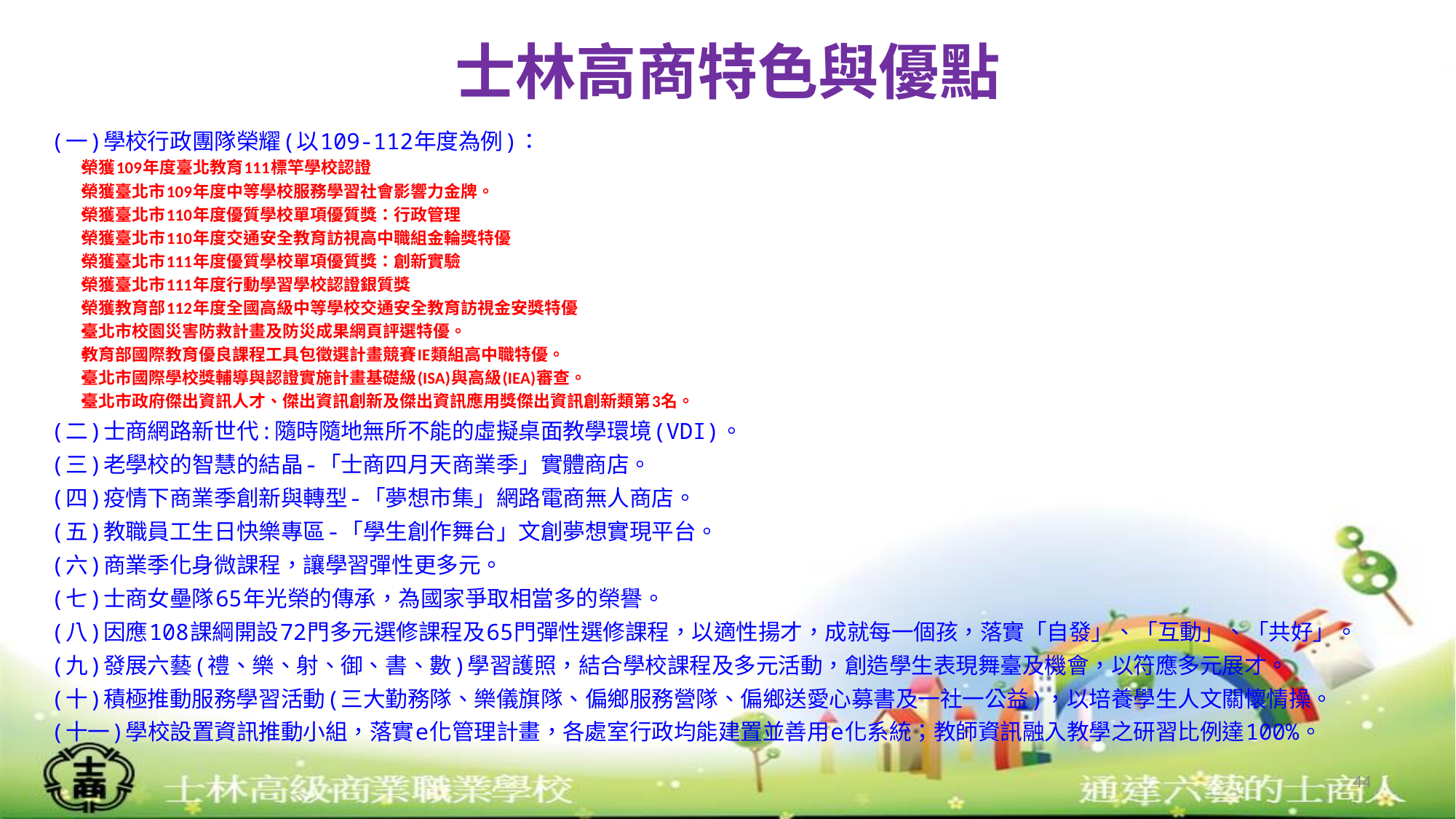

# 士林高商特色與優點
(一)學校行政團隊榮耀(以109-112年度為例)：
榮獲109年度臺北教育111標竿學校認證
榮獲臺北市109年度中等學校服務學習社會影響力金牌。
榮獲臺北市110年度優質學校單項優質獎：行政管理
榮獲臺北市110年度交通安全教育訪視高中職組金輪獎特優
榮獲臺北市111年度優質學校單項優質獎：創新實驗
榮獲臺北市111年度行動學習學校認證銀質獎
榮獲教育部112年度全國高級中等學校交通安全教育訪視金安獎特優
臺北市校園災害防救計畫及防災成果網頁評選特優。
教育部國際教育優良課程工具包徵選計畫競賽IE類組高中職特優。
臺北市國際學校獎輔導與認證實施計畫基礎級(ISA)與高級(IEA)審查。
臺北市政府傑出資訊人才、傑出資訊創新及傑出資訊應用獎傑出資訊創新類第3名。
(二)士商網路新世代:隨時隨地無所不能的虛擬桌面教學環境(VDI)。
(三)老學校的智慧的結晶-「士商四月天商業季」實體商店。
(四)疫情下商業季創新與轉型-「夢想市集」網路電商無人商店。
(五)教職員工生日快樂專區-「學生創作舞台」文創夢想實現平台。
(六)商業季化身微課程，讓學習彈性更多元。
(七)士商女壘隊65年光榮的傳承，為國家爭取相當多的榮譽。
(八)因應108課綱開設72門多元選修課程及65門彈性選修課程，以適性揚才，成就每一個孩，落實「自發」、「互動」、「共好」。
(九)發展六藝(禮、樂、射、御、書、數)學習護照，結合學校課程及多元活動，創造學生表現舞臺及機會，以符應多元展才。
(十)積極推動服務學習活動(三大勤務隊、樂儀旗隊、偏鄉服務營隊、偏鄉送愛心募書及一社一公益)，以培養學生人文關懷情操。
(十一)學校設置資訊推動小組，落實e化管理計畫，各處室行政均能建置並善用e化系統；教師資訊融入教學之研習比例達100%。
44